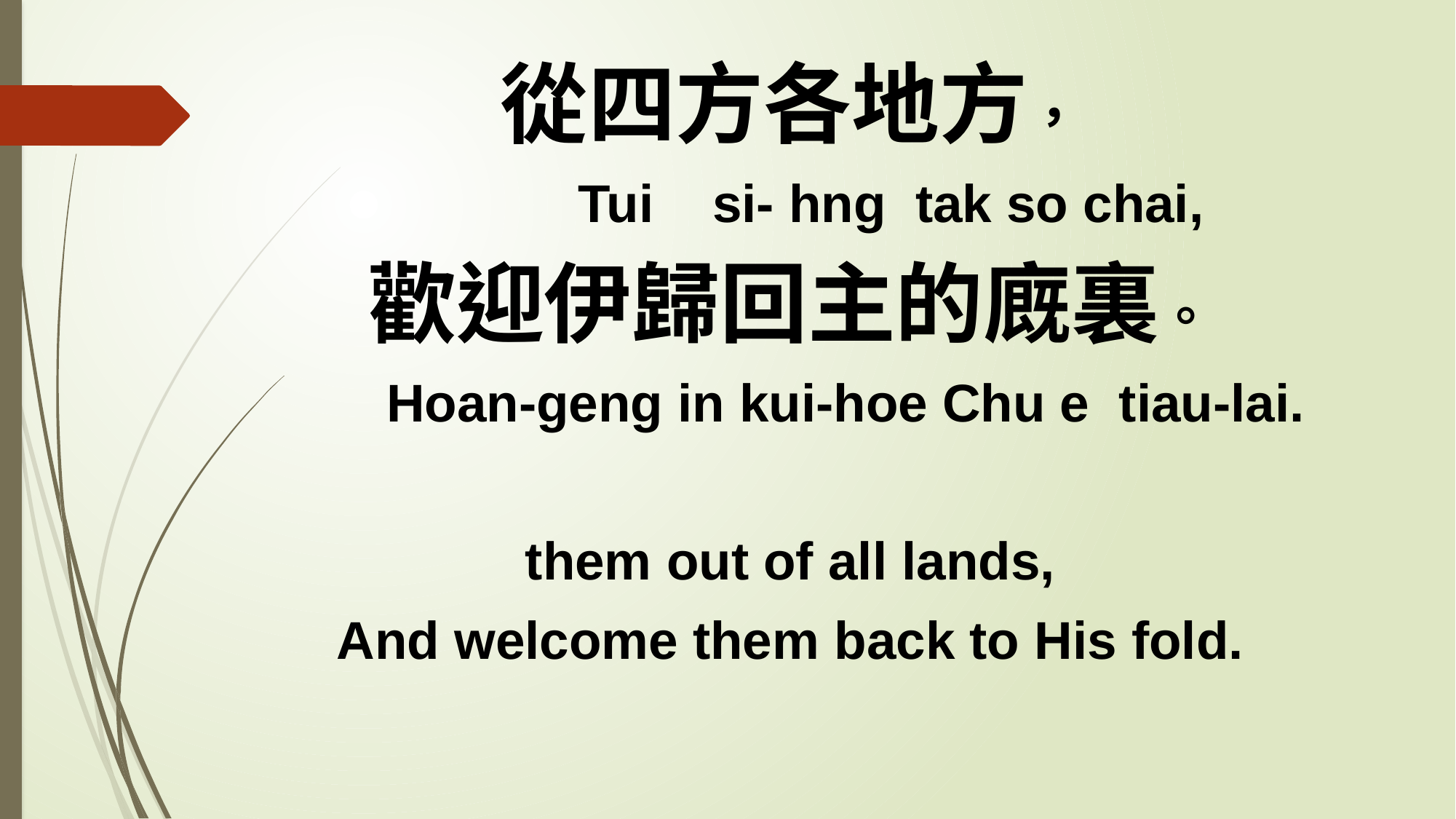

從四方各地方，
                       Tui    si- hng  tak so chai,
歡迎伊歸回主的廐裏。
          Hoan-geng in kui-hoe Chu e  tiau-lai.

them out of all lands,
And welcome them back to His fold.